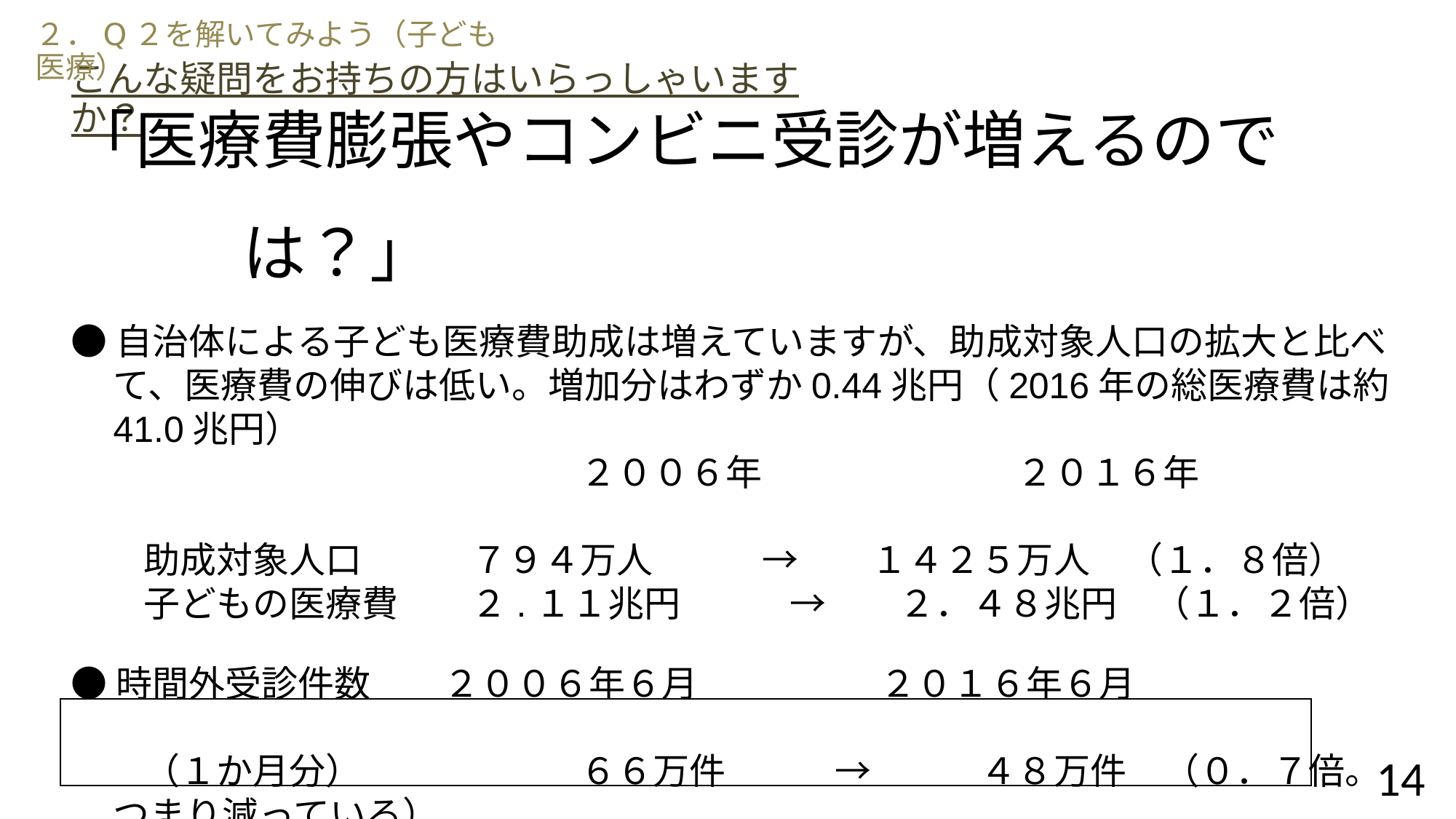

２．Q２を解いてみよう（子ども医療）
こんな疑問をお持ちの方はいらっしゃいますか？
「医療費膨張やコンビニ受診が増えるのでは？」

●自治体による子ども医療費助成は増えていますが、助成対象人口の拡大と比べて、医療費の伸びは低い。増加分はわずか0.44兆円（2016年の総医療費は約41.0兆円）
　　　　　　　　　　　　　　２００６年　　　　　　　２０１６年
　　助成対象人口　　　７９４万人　　　→　　１４２５万人　（１．８倍）
　　子どもの医療費　　２.１１兆円　　　→　　２．４８兆円　（１．２倍）

●時間外受診件数　　２００６年６月　　　　　２０１６年６月
　　（１か月分）　　　　　　６６万件　　　→　　　４８万件　（０．７倍。つまり減っている）
　　医療費助成制度の拡大によって、必要な受診が確保されたため、疾病の重症化が防止され、時間外受診が減少したと考えられる

結論：医療費膨張もコンビニ受診も起きていない

14